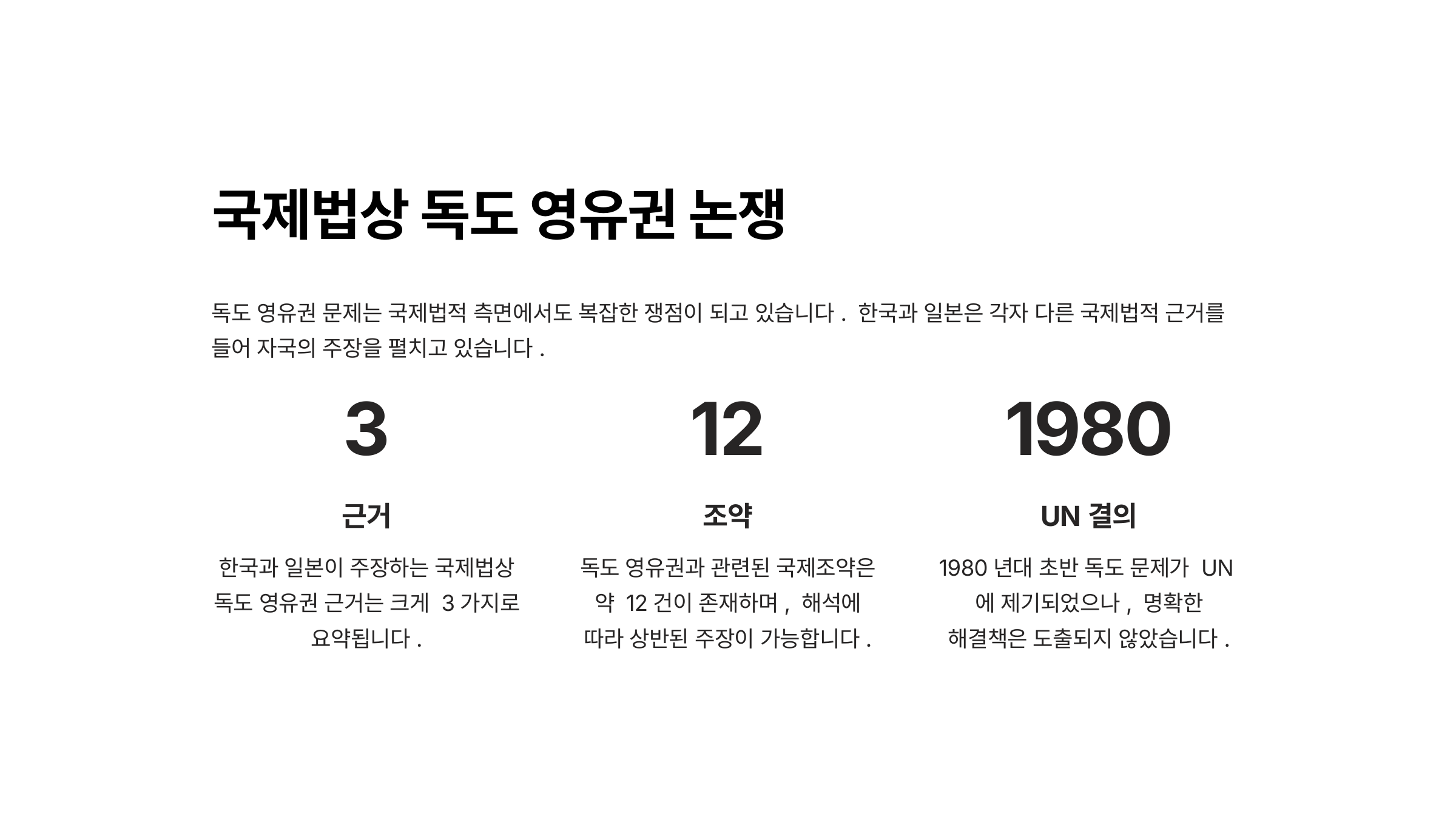

국제법상 독도 영유권 논쟁
독도 영유권 문제는 국제법적 측면에서도 복잡한 쟁점이 되고 있습니다. 한국과 일본은 각자 다른 국제법적 근거를 들어 자국의 주장을 펼치고 있습니다.
3
12
1980
근거
조약
UN결의
한국과 일본이 주장하는 국제법상 독도 영유권 근거는 크게 3가지로 요약됩니다.
독도 영유권과 관련된 국제조약은 약 12건이 존재하며, 해석에 따라 상반된 주장이 가능합니다.
1980년대 초반 독도 문제가 UN에 제기되었으나, 명확한 해결책은 도출되지 않았습니다.